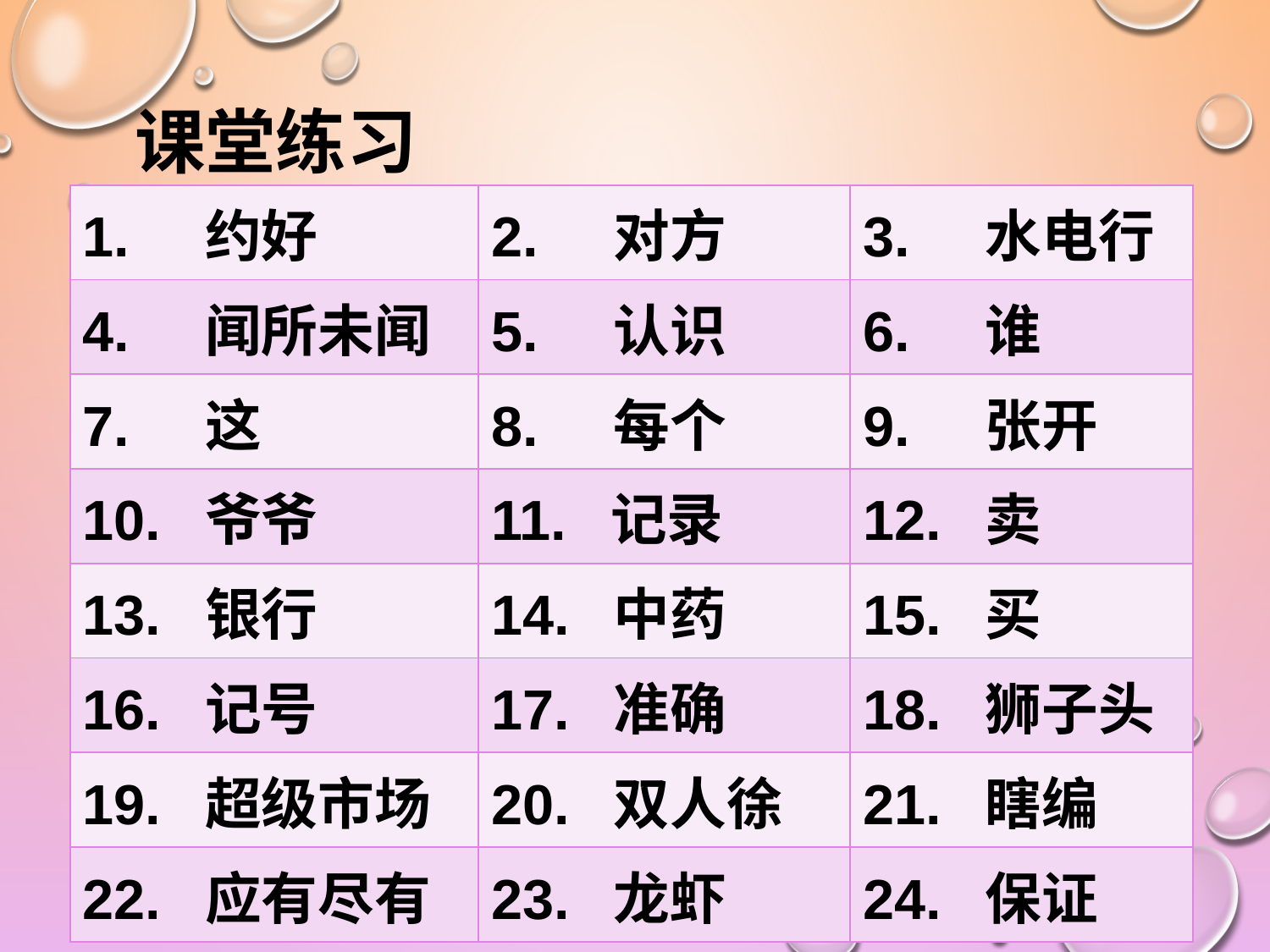

# 课堂练习
| 1. 约好 | 2. 对方 | 3. 水电行 |
| --- | --- | --- |
| 4. 闻所未闻 | 5. 认识 | 6. 谁 |
| 7. 这 | 8. 每个 | 9. 张开 |
| 10. 爷爷 | 11. 记录 | 12. 卖 |
| 13. 银行 | 14. 中药 | 15. 买 |
| 16. 记号 | 17. 准确 | 18. 狮子头 |
| 19. 超级市场 | 20. 双人徐 | 21. 瞎编 |
| 22. 应有尽有 | 23. 龙虾 | 24. 保证 |